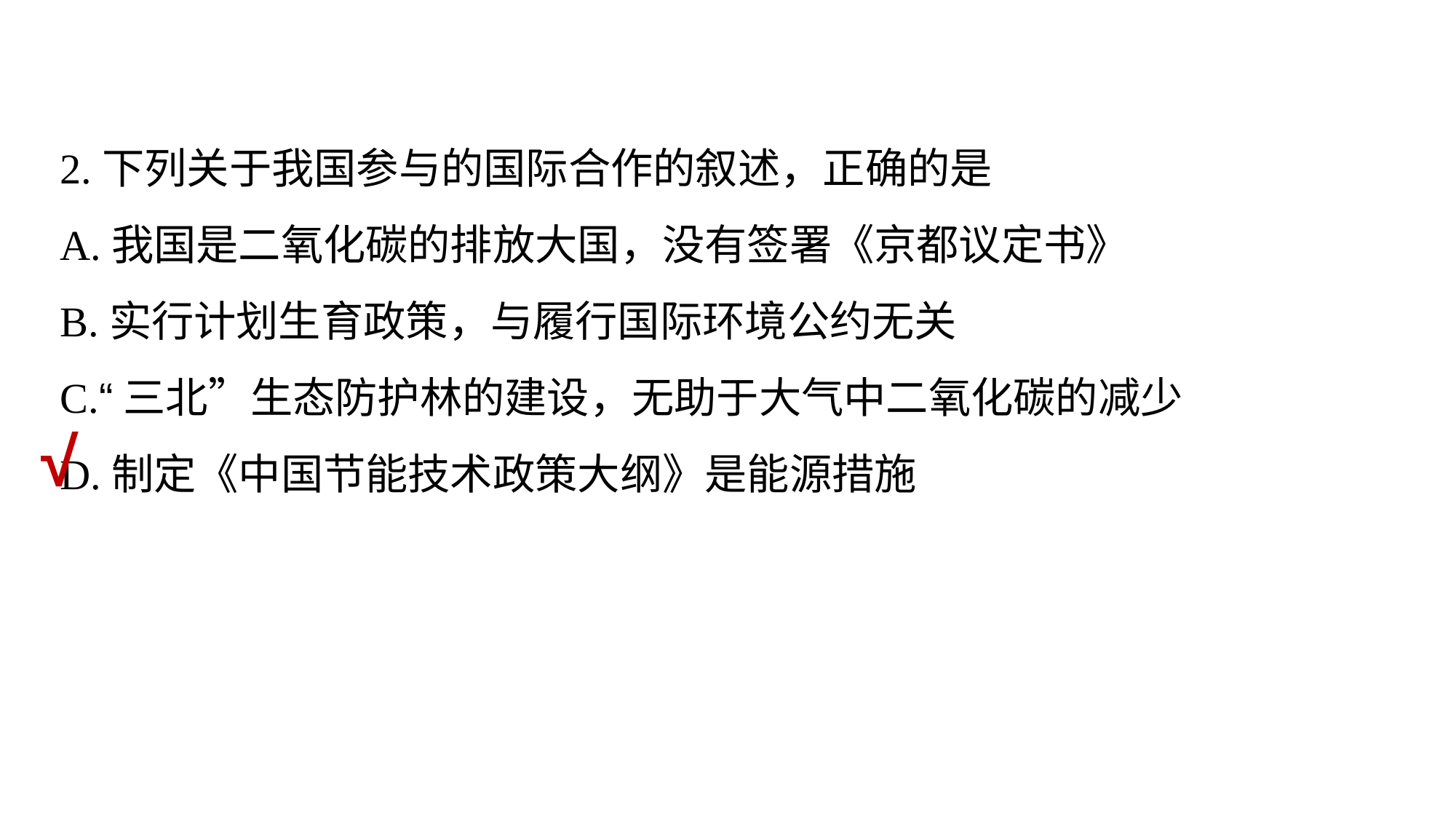

2.下列关于我国参与的国际合作的叙述，正确的是
A.我国是二氧化碳的排放大国，没有签署《京都议定书》
B.实行计划生育政策，与履行国际环境公约无关
C.“三北”生态防护林的建设，无助于大气中二氧化碳的减少
D.制定《中国节能技术政策大纲》是能源措施
√